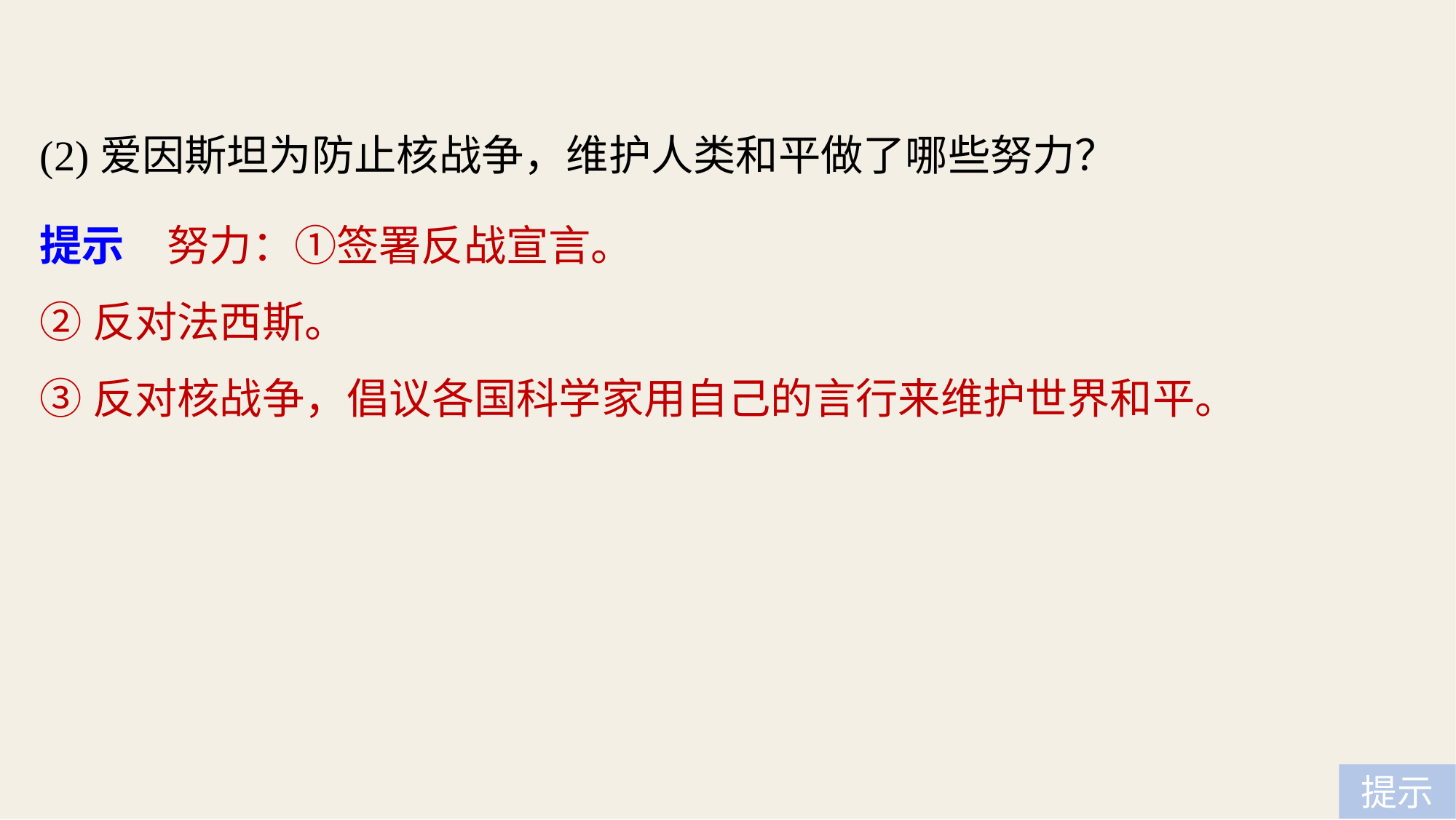

(2)爱因斯坦为防止核战争，维护人类和平做了哪些努力？
提示　努力：①签署反战宣言。
②反对法西斯。
③反对核战争，倡议各国科学家用自己的言行来维护世界和平。
提示